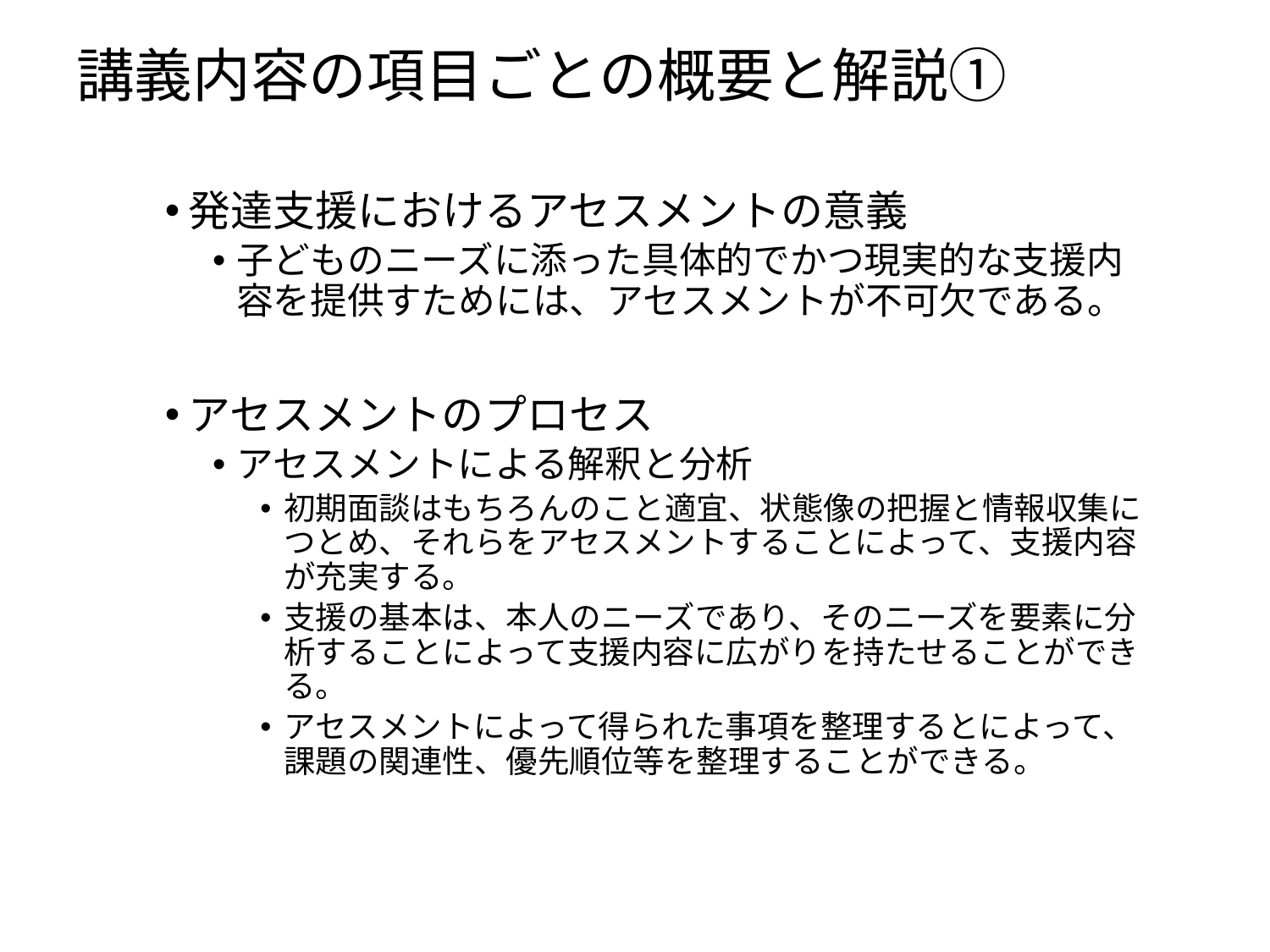

# 講義内容の項目ごとの概要と解説①
発達支援におけるアセスメントの意義
子どものニーズに添った具体的でかつ現実的な支援内容を提供すためには、アセスメントが不可欠である。

アセスメントのプロセス
アセスメントによる解釈と分析
初期面談はもちろんのこと適宜、状態像の把握と情報収集につとめ、それらをアセスメントすることによって、支援内容が充実する。
支援の基本は、本人のニーズであり、そのニーズを要素に分析することによって支援内容に広がりを持たせることができる。
アセスメントによって得られた事項を整理するとによって、課題の関連性、優先順位等を整理することができる。